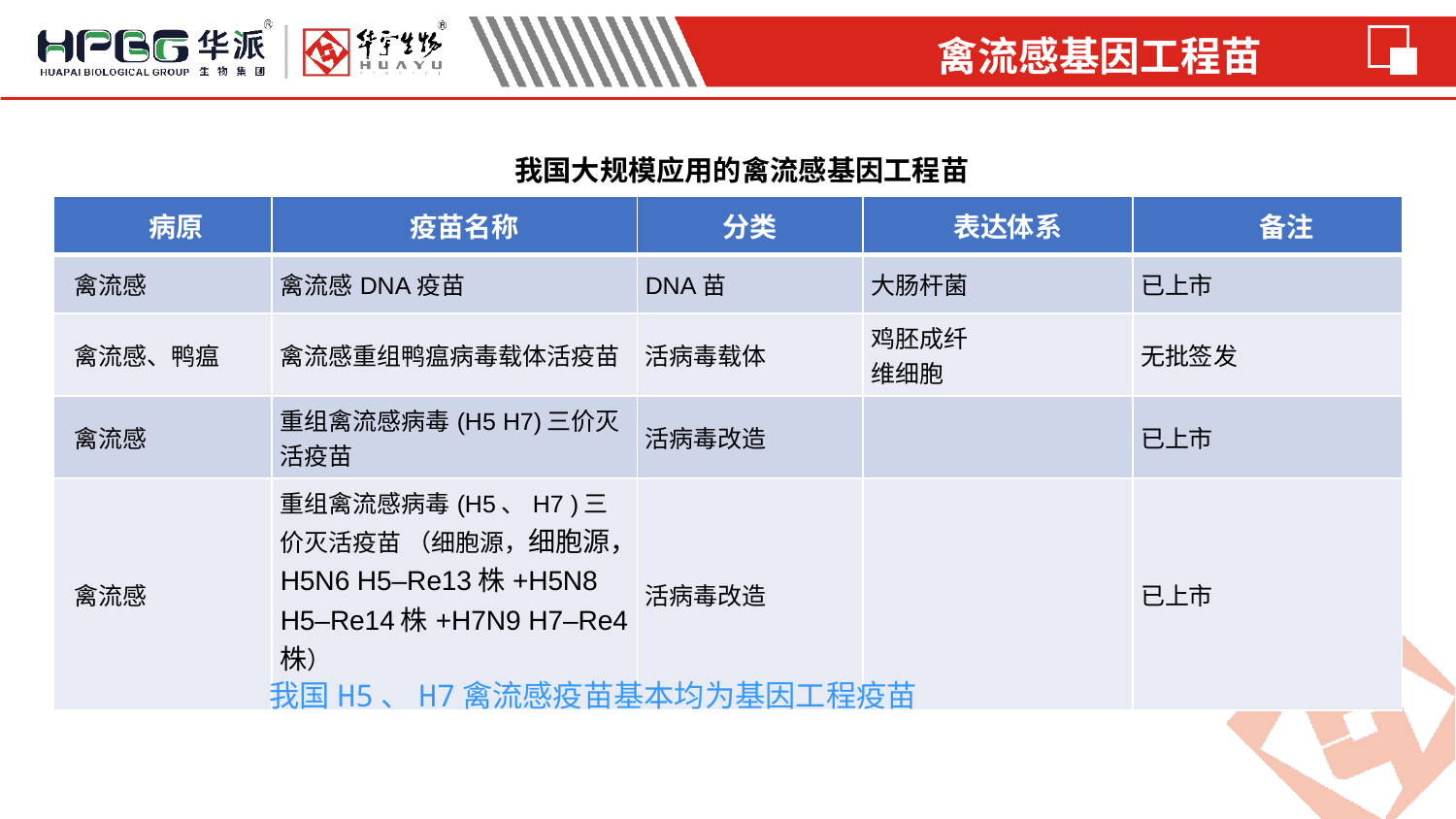

禽流感基因工程苗
    我国大规模应用的禽流感基因工程苗
| 病原 | 疫苗名称 | 分类 | 表达体系 | 备注 |
| --- | --- | --- | --- | --- |
| 禽流感 | 禽流感DNA疫苗 | DNA苗 | 大肠杆菌 | 已上市 |
| 禽流感、鸭瘟 | 禽流感重组鸭瘟病毒载体活疫苗 | 活病毒载体 | 鸡胚成纤 维细胞 | 无批签发 |
| 禽流感 | 重组禽流感病毒(H5 H7)三价灭活疫苗 | 活病毒改造 |  | 已上市 |
| 禽流感 | 重组禽流感病毒(H5、H7 )三价灭活疫苗 （细胞源，细胞源，H5N6 H5–Re13株+H5N8 H5–Re14株+H7N9 H7–Re4株） | 活病毒改造 |  | 已上市 |
                      我国H5、H7禽流感疫苗基本均为基因工程疫苗